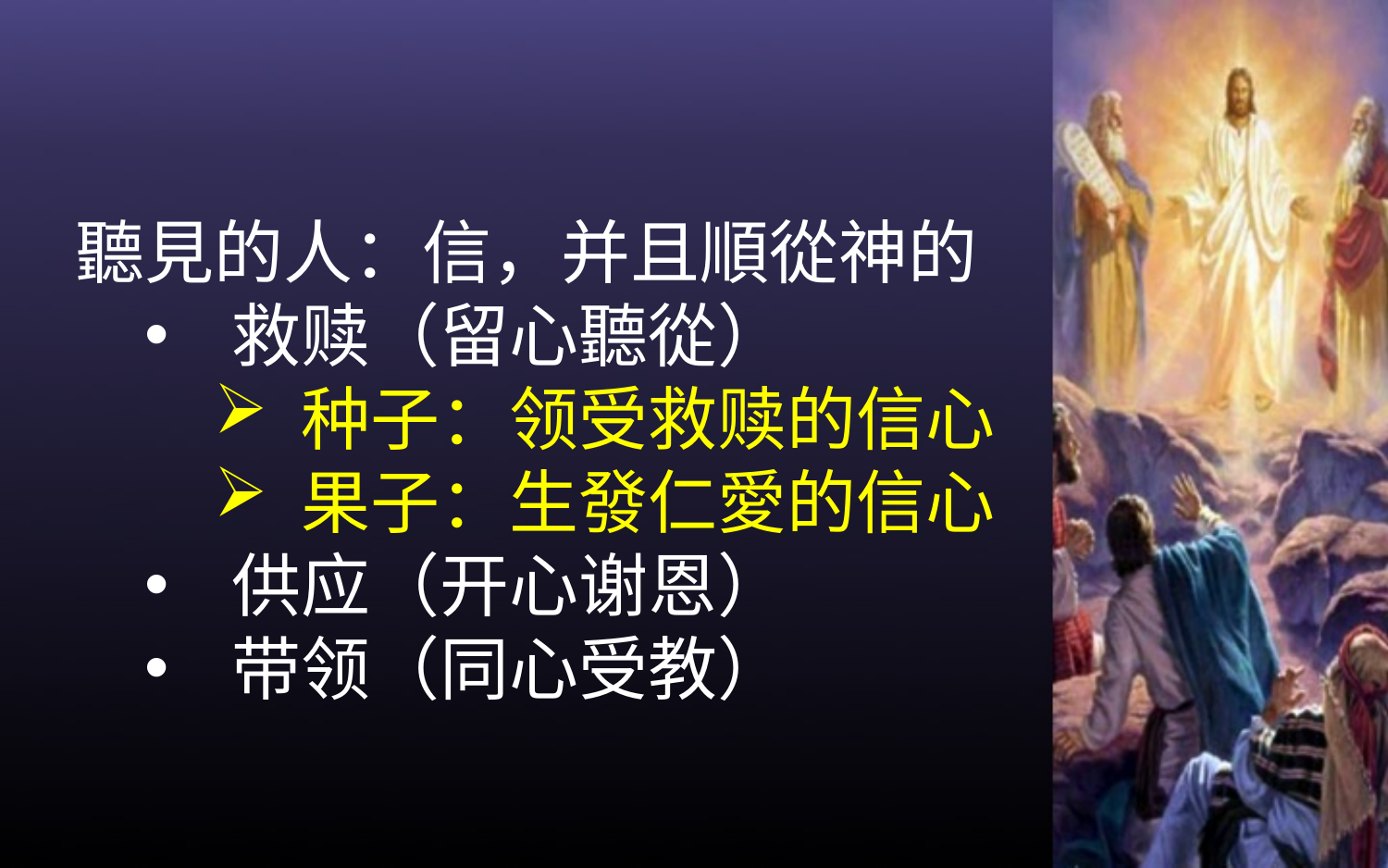

聽見的人：信，并且順從神的
救赎（留心聽從）
种子：领受救赎的信心
果子：生發仁愛的信心
供应（开心谢恩）
带领（同心受教）